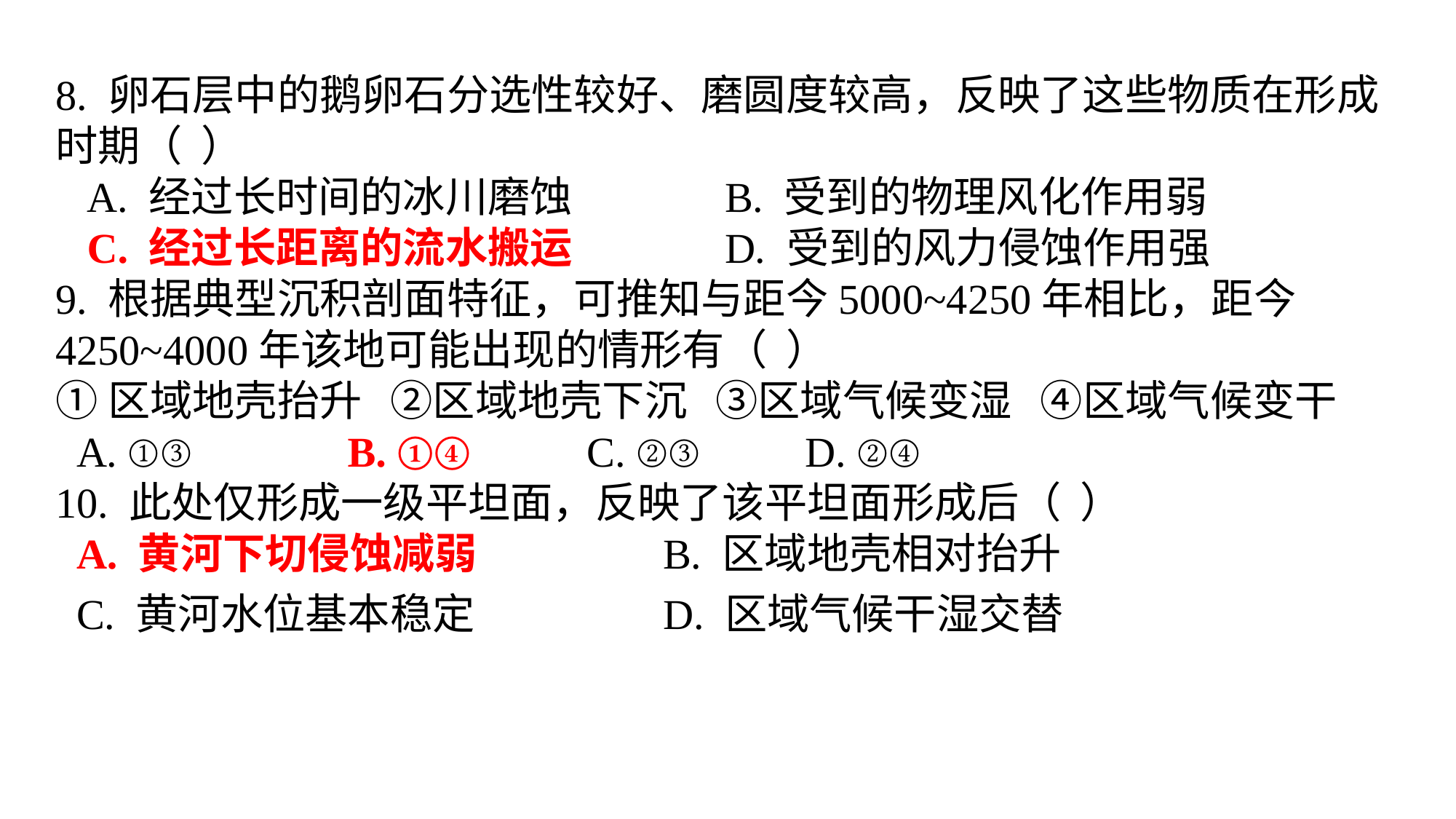

8. 卵石层中的鹅卵石分选性较好、磨圆度较高，反映了这些物质在形成时期（  ）   A. 经过长时间的冰川磨蚀	            B. 受到的物理风化作用弱    C. 经过长距离的流水搬运	            D. 受到的风力侵蚀作用强9. 根据典型沉积剖面特征，可推知与距今5000~4250年相比，距今4250~4000年该地可能出现的情形有（  ）①区域地壳抬升   ②区域地壳下沉   ③区域气候变湿   ④区域气候变干  A. ①③ 	       B. ①④ 	         C. ②③	         D. ②④10. 此处仅形成一级平坦面，反映了该平坦面形成后（  ）  A. 黄河下切侵蚀减弱	                 B. 区域地壳相对抬升  C. 黄河水位基本稳定	                 D. 区域气候干湿交替